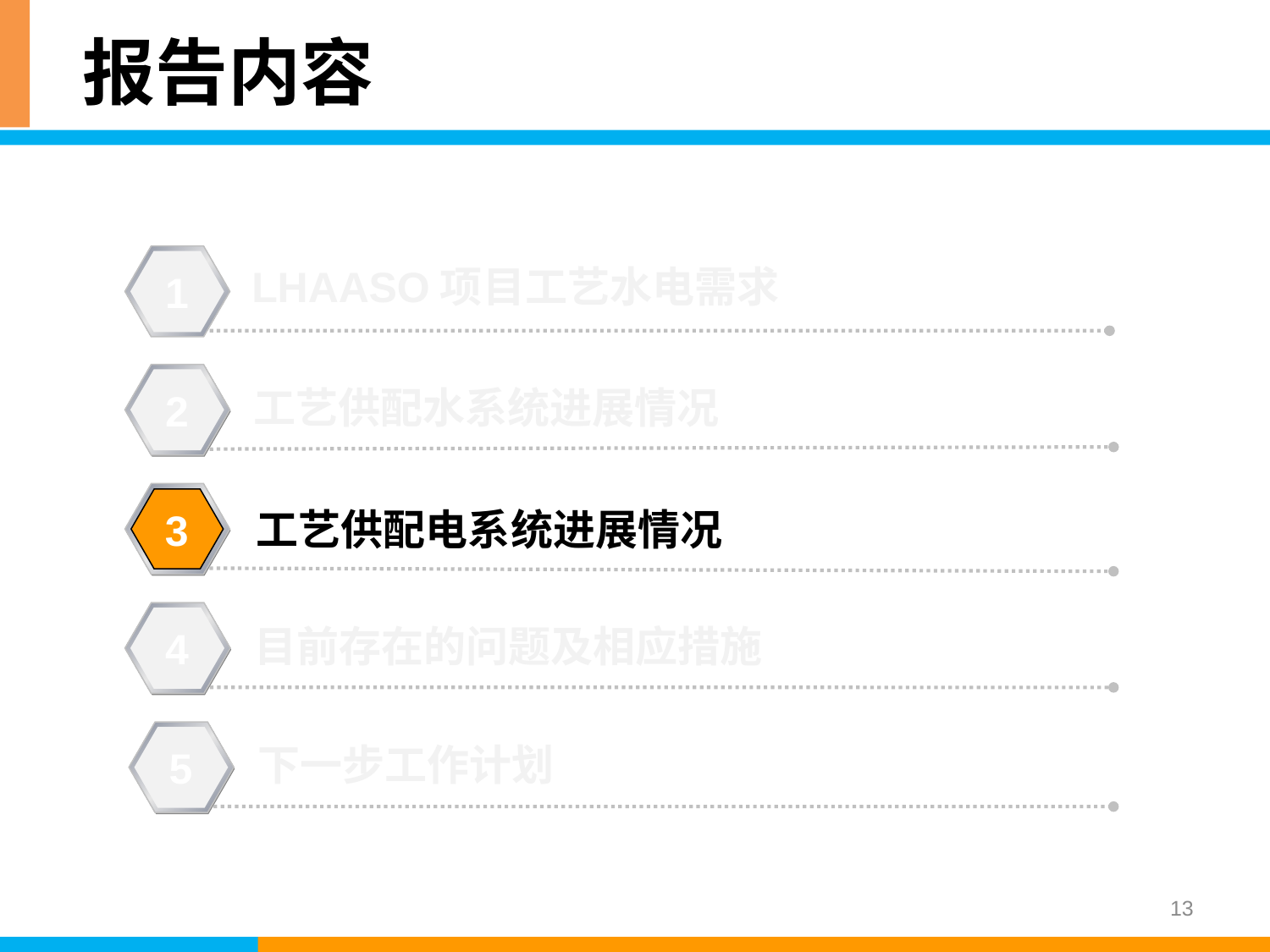

# 报告内容

LHAASO项目工艺水电需求

1

工艺供配水系统进展情况
2

工艺供配电系统进展情况
3

目前存在的问题及相应措施
4

下一步工作计划
5

13